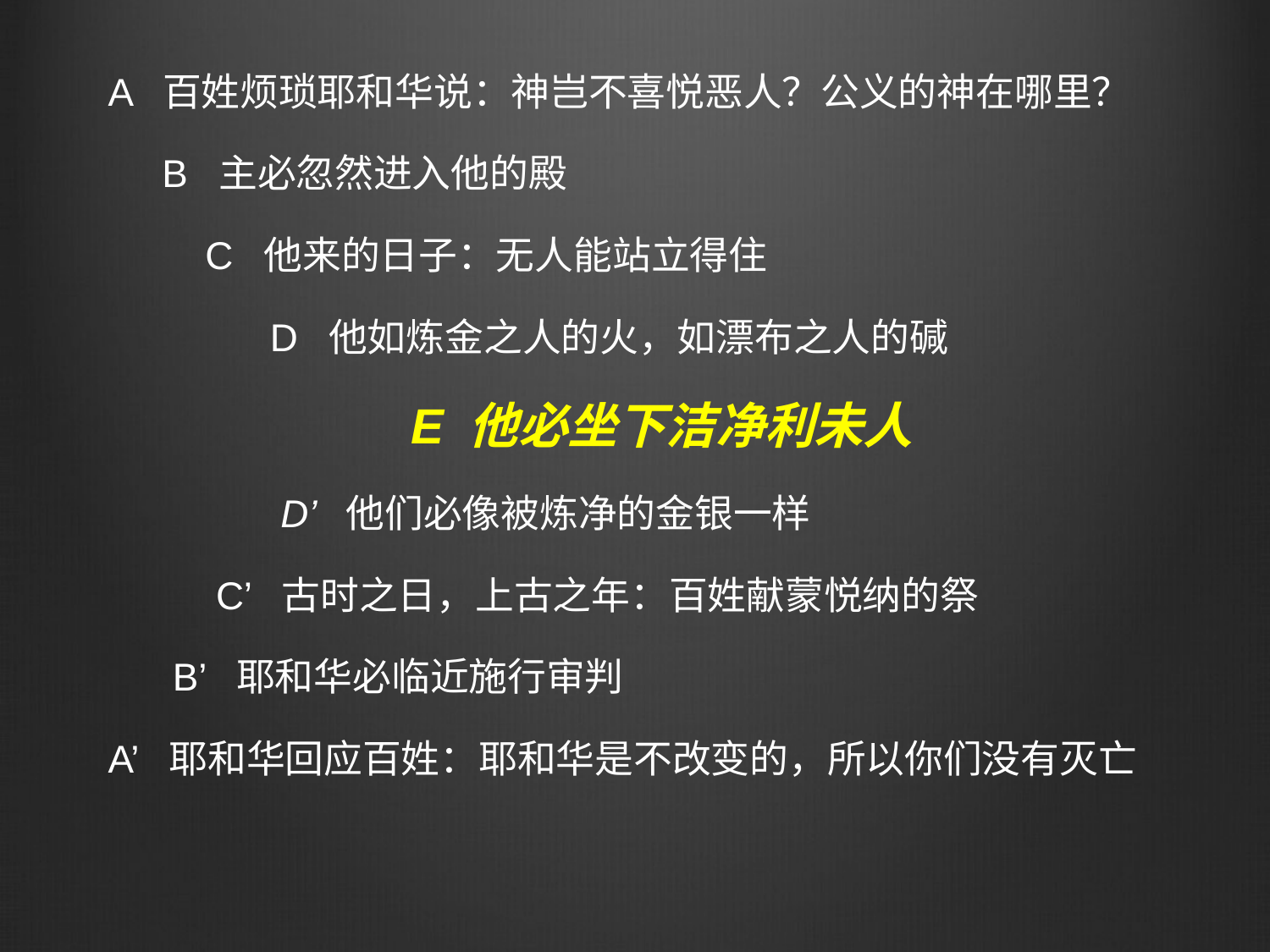

A  百姓烦琐耶和华说：神岂不喜悦恶人？公义的神在哪里？
     B  主必忽然进入他的殿
         C  他来的日子：无人能站立得住
               D  他如炼金之人的火，如漂布之人的碱
                      E 他必坐下洁净利未人
                D’  他们必像被炼净的金银一样
          C’  古时之日，上古之年：百姓献蒙悦纳的祭
      B’  耶和华必临近施行审判
A’  耶和华回应百姓：耶和华是不改变的，所以你们没有灭亡